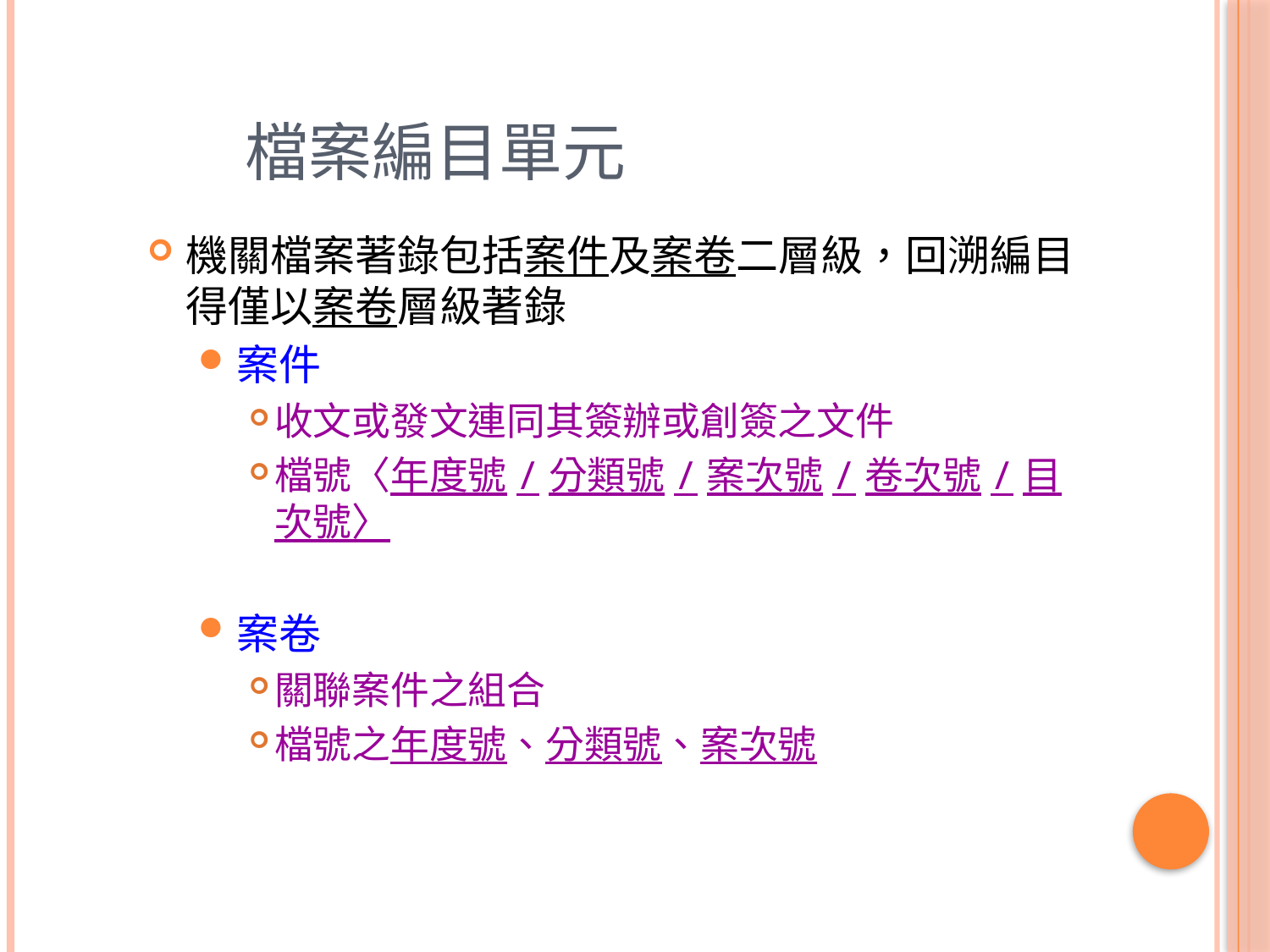

# 檔案編目單元
機關檔案著錄包括案件及案卷二層級，回溯編目得僅以案卷層級著錄
案件
收文或發文連同其簽辦或創簽之文件
檔號〈年度號/分類號/案次號/卷次號/目次號〉

案卷
關聯案件之組合
檔號之年度號、分類號、案次號